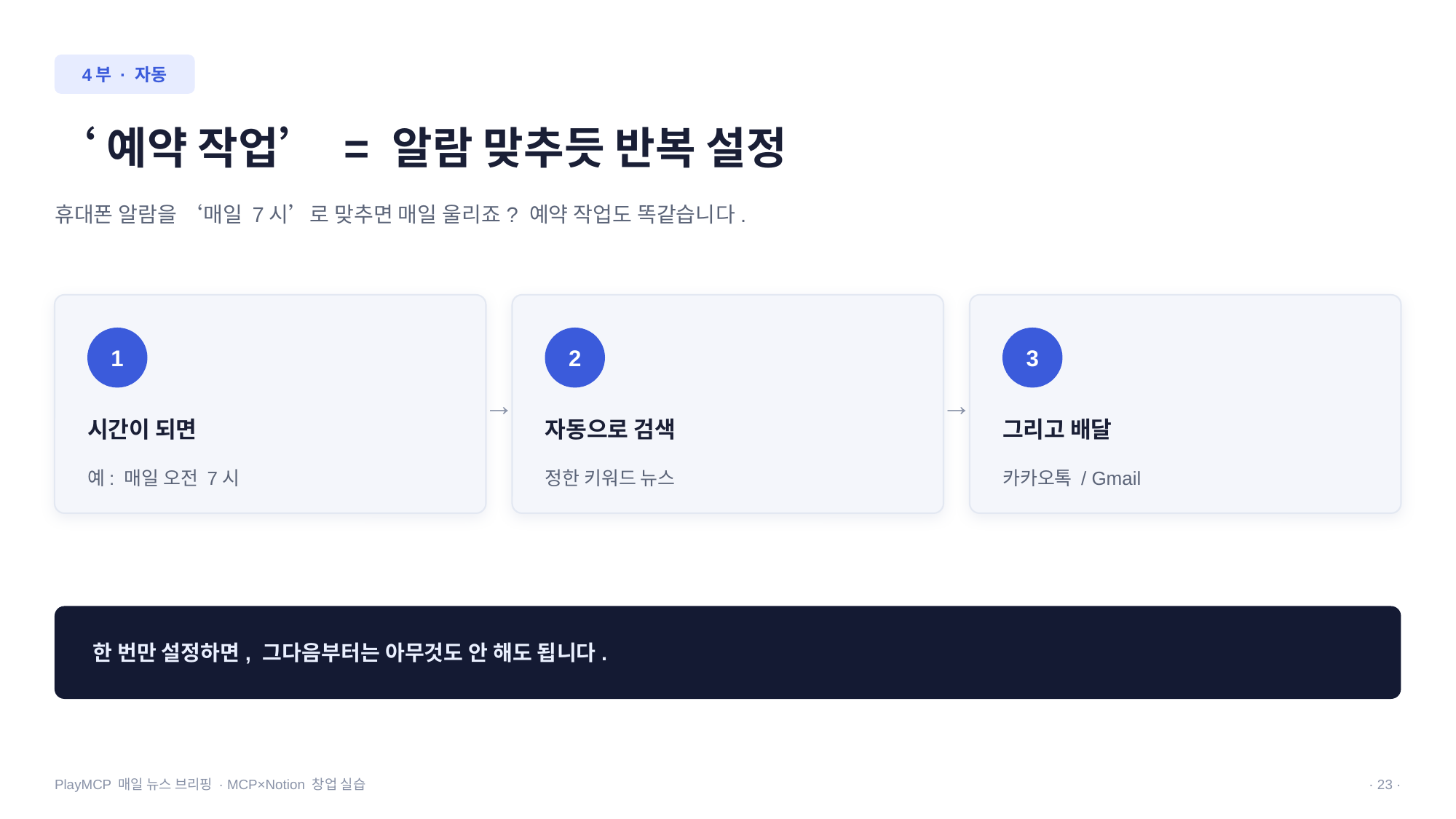

4부 · 자동
‘예약 작업’ = 알람 맞추듯 반복 설정
휴대폰 알람을 ‘매일 7시’로 맞추면 매일 울리죠? 예약 작업도 똑같습니다.

→

→

1

2

3
시간이 되면
자동으로 검색
그리고 배달
예: 매일 오전 7시
정한 키워드 뉴스
카카오톡 / Gmail

한 번만 설정하면, 그다음부터는 아무것도 안 해도 됩니다.
PlayMCP 매일 뉴스 브리핑 · MCP×Notion 창업 실습
· 23 ·